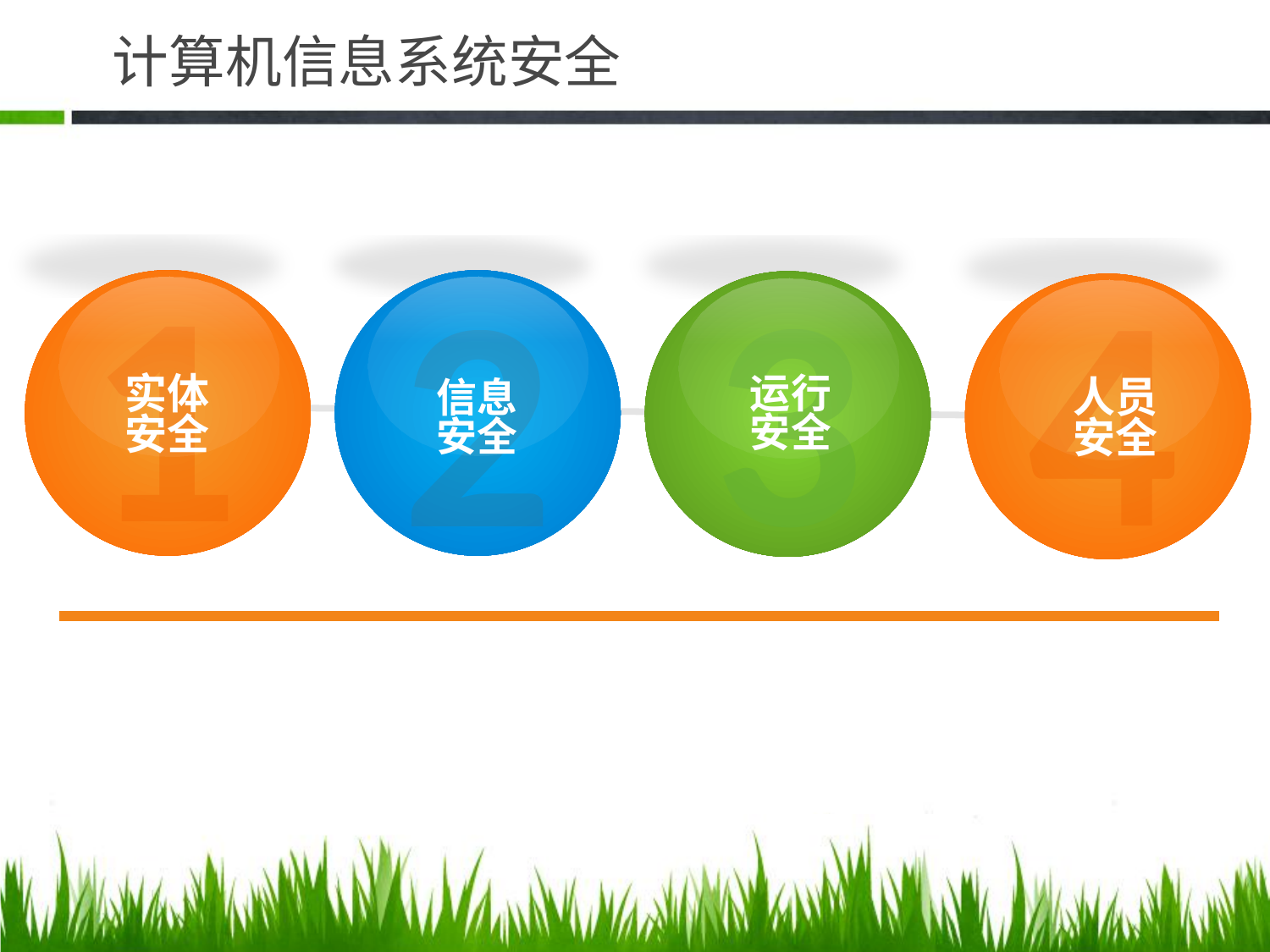

计算机信息系统安全
1

实体
安全
4

人员
安全
3

运行
安全
2

信息
安全